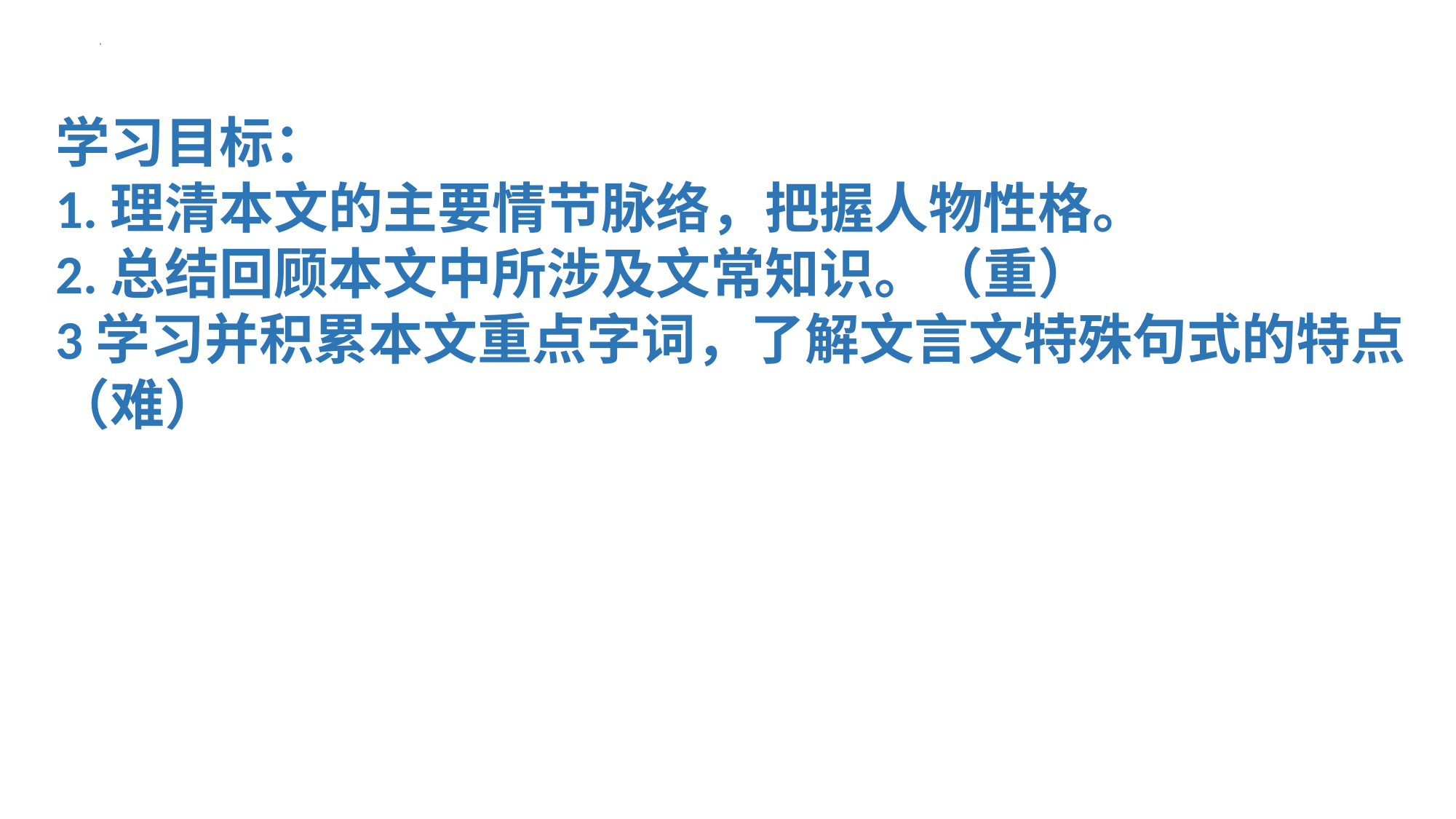

学习目标：
1.理清本文的主要情节脉络，把握人物性格。
2.总结回顾本文中所涉及文常知识。（重）
3学习并积累本文重点字词，了解文言文特殊句式的特点（难）